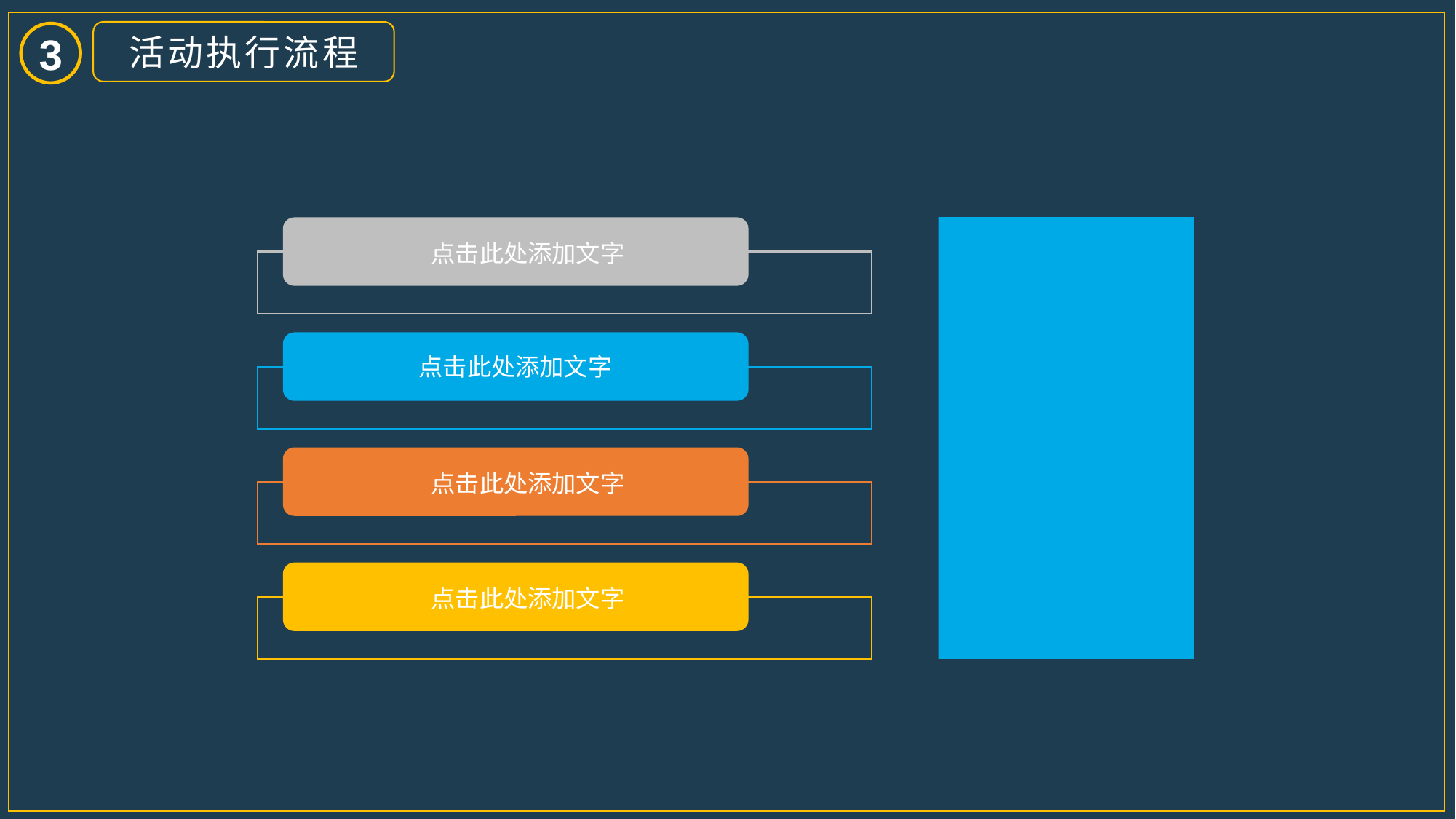

活动执行流程
3

点击此处添加文字

点击此处添加文字

点击此处添加文字

点击此处添加文字